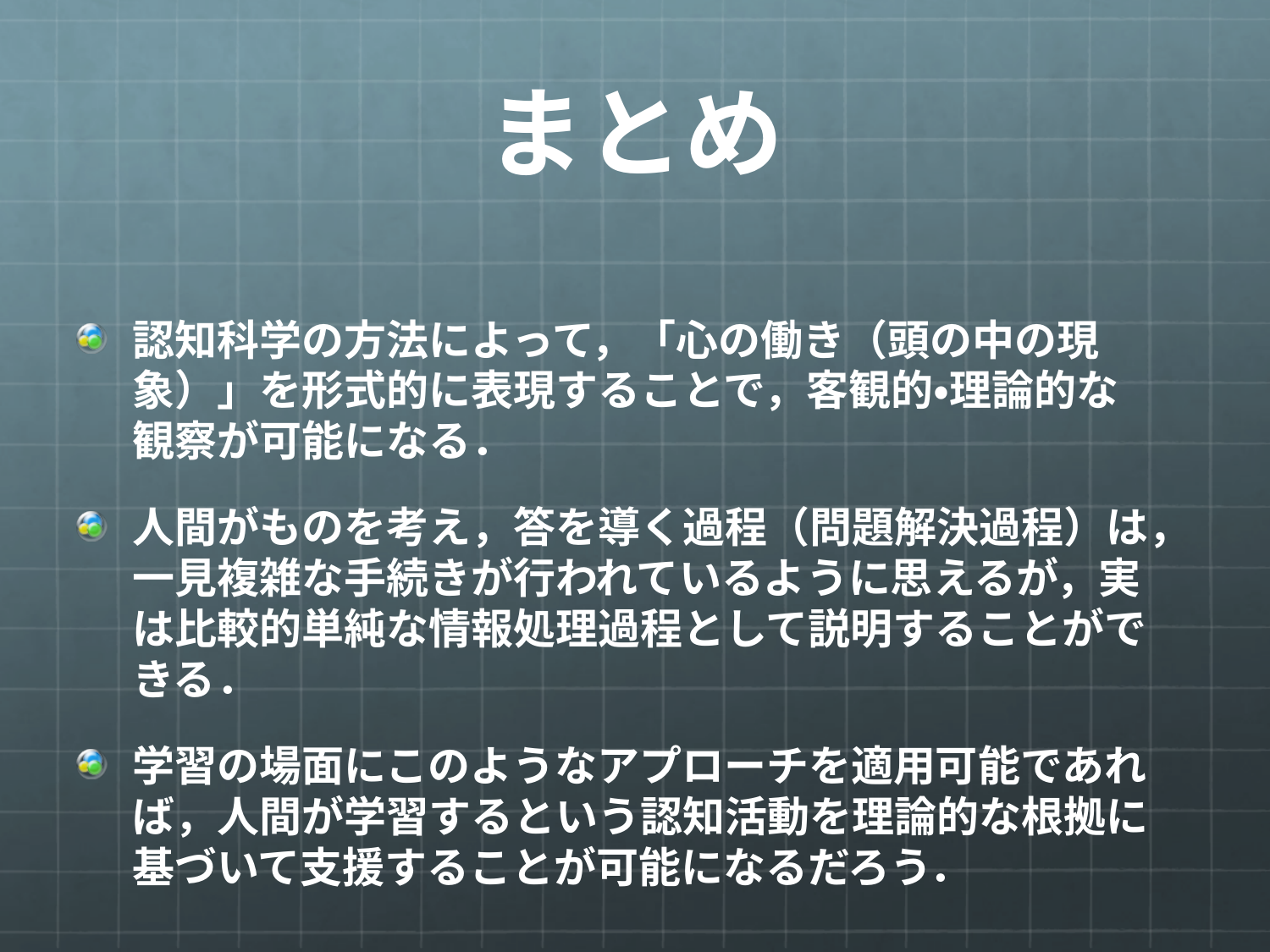

# まとめ
認知科学の方法によって，「心の働き（頭の中の現象）」を形式的に表現することで，客観的・理論的な観察が可能になる．
人間がものを考え，答を導く過程（問題解決過程）は，一見複雑な手続きが行われているように思えるが，実は比較的単純な情報処理過程として説明することができる．
学習の場面にこのようなアプローチを適用可能であれば，人間が学習するという認知活動を理論的な根拠に基づいて支援することが可能になるだろう．